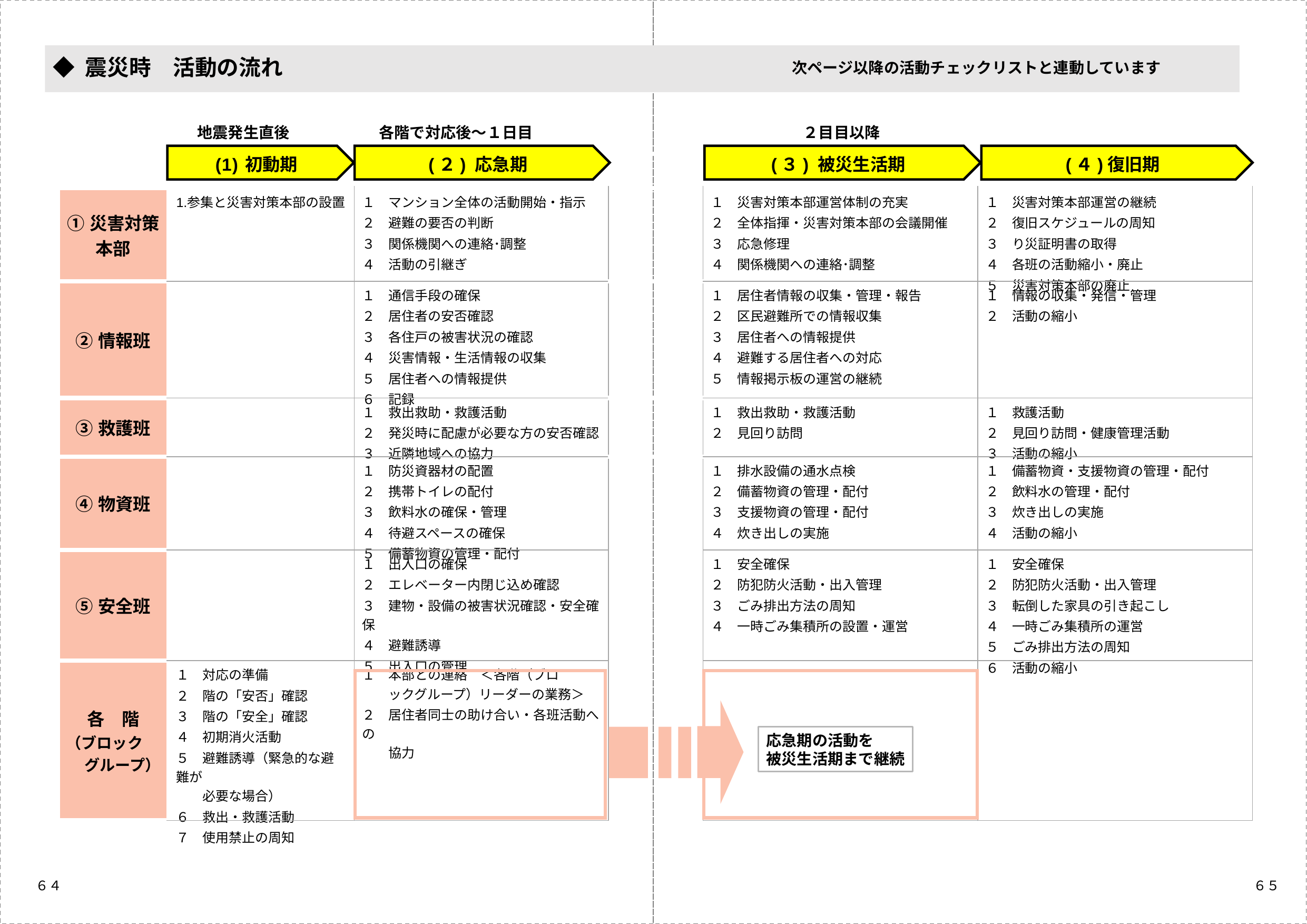

◆ 震災時　活動の流れ
次ページ以降の活動チェックリストと連動しています
地震発生直後
各階で対応後～１日目
２目目以降
(２) 応急期
(３) 被災生活期
(４)復旧期
初動期
|  |  |  |  |  |  |
| --- | --- | --- | --- | --- | --- |
| ①災害対策本部 | 参集と災害対策本部の設置 | １　マンション全体の活動開始・指示 ２　避難の要否の判断 ３　関係機関への連絡･調整 ４　活動の引継ぎ |  | １　災害対策本部運営体制の充実 ２　全体指揮・災害対策本部の会議開催 ３　応急修理 ４　関係機関への連絡･調整 | １　災害対策本部運営の継続 ２　復旧スケジュールの周知 ３　り災証明書の取得 ４　各班の活動縮小・廃止 ５　災害対策本部の廃止 |
| ②情報班 |  | １　通信手段の確保 ２　居住者の安否確認 ３　各住戸の被害状況の確認 ４　災害情報・生活情報の収集 ５　居住者への情報提供 ６　記録 |  | １　居住者情報の収集・管理・報告 ２　区民避難所での情報収集 ３　居住者への情報提供 ４　避難する居住者への対応 ５　情報掲示板の運営の継続 | １　情報の収集・発信・管理 ２　活動の縮小 |
| ③救護班 |  | １　救出救助・救護活動 ２　発災時に配慮が必要な方の安否確認 ３　近隣地域への協力 |  | １　救出救助・救護活動 ２　見回り訪問 | １　救護活動 ２　見回り訪問・健康管理活動 ３　活動の縮小 |
| ④物資班 |  | １　防災資器材の配置 ２　携帯トイレの配付 ３　飲料水の確保・管理 ４　待避スペースの確保 ５　備蓄物資の管理・配付 |  | １　排水設備の通水点検 ２　備蓄物資の管理・配付 ３　支援物資の管理・配付 ４　炊き出しの実施 | １　備蓄物資・支援物資の管理・配付 ２　飲料水の管理・配付 ３　炊き出しの実施 ４　活動の縮小 |
| ⑤安全班 |  | １　出入口の確保 ２　エレベーター内閉じ込め確認 ３　建物・設備の被害状況確認・安全確保 ４　避難誘導 ５　出入口の管理 |  | １　安全確保 ２　防犯防火活動・出入管理 ３　ごみ排出方法の周知 ４　一時ごみ集積所の設置・運営 | １　安全確保 ２　防犯防火活動・出入管理 ３　転倒した家具の引き起こし ４　一時ごみ集積所の運営 ５　ごみ排出方法の周知 ６　活動の縮小 |
| 各　階 （ブロック グループ） | １　対応の準備 ２　階の「安否」確認 ３　階の「安全」確認 ４　初期消火活動 ５　避難誘導（緊急的な避難が 　　 　　必要な場合） ６　救出・救護活動 ７　使用禁止の周知 | １　本部との連絡　＜各階（ブロ 　　ックグループ）リーダーの業務＞ ２　居住者同士の助け合い・各班活動への　 　　協力 |  |  |  |

応急期の活動を
被災生活期まで継続
６４
６５